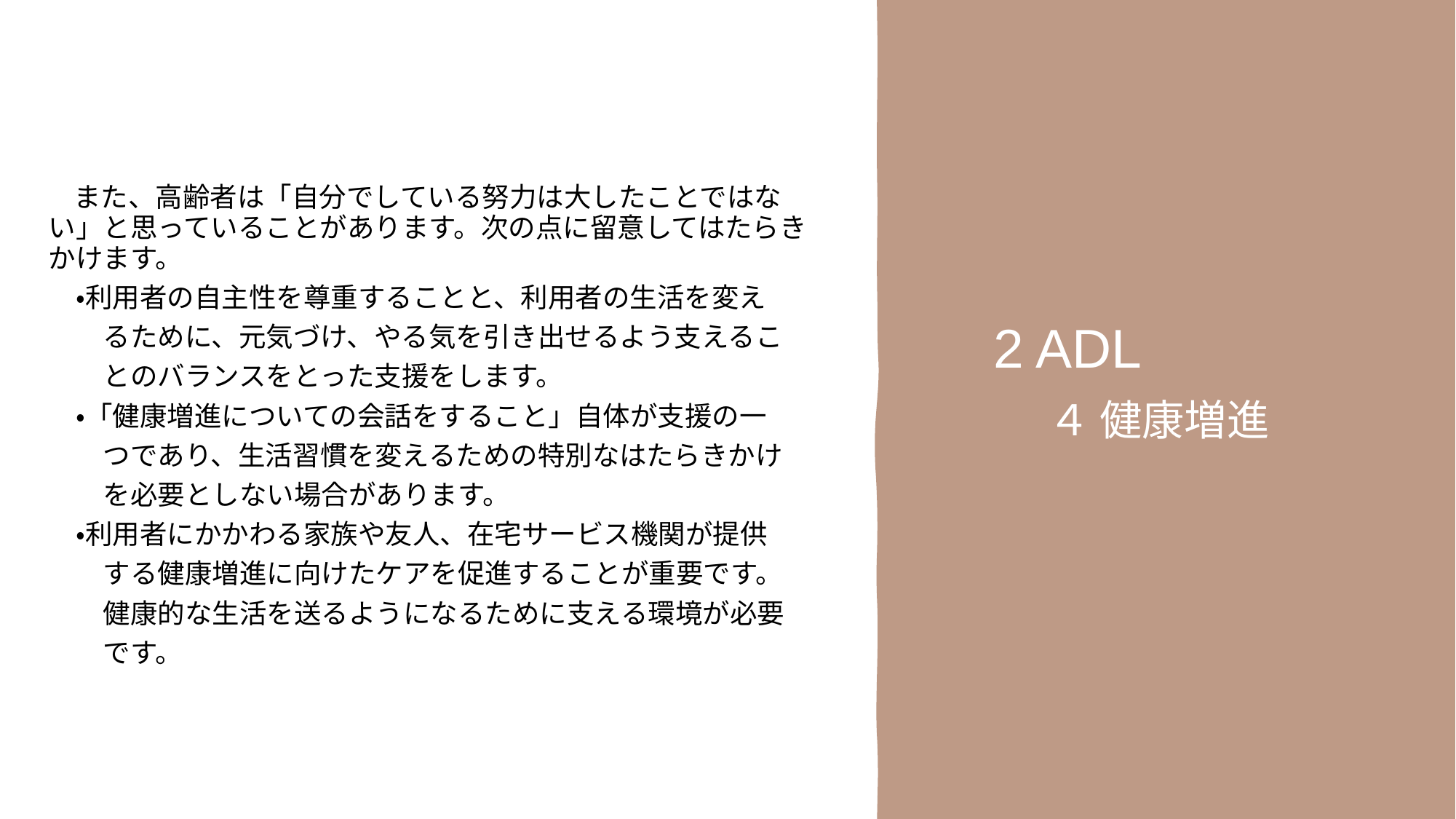

また、高齢者は「自分でしている努力は大したことではない」と思っていることがあります。次の点に留意してはたらきかけます。
　・利用者の自主性を尊重することと、利用者の生活を変え
　　るために、元気づけ、やる気を引き出せるよう支えるこ
　　とのバランスをとった支援をします。
　・「健康増進についての会話をすること」自体が支援の一
　　つであり、生活習慣を変えるための特別なはたらきかけ
　　を必要としない場合があります。
　・利用者にかかわる家族や友人、在宅サービス機関が提供
　　する健康増進に向けたケアを促進することが重要です。
　　健康的な生活を送るようになるために支える環境が必要
　　です。

2 ADL
　４ 健康増進